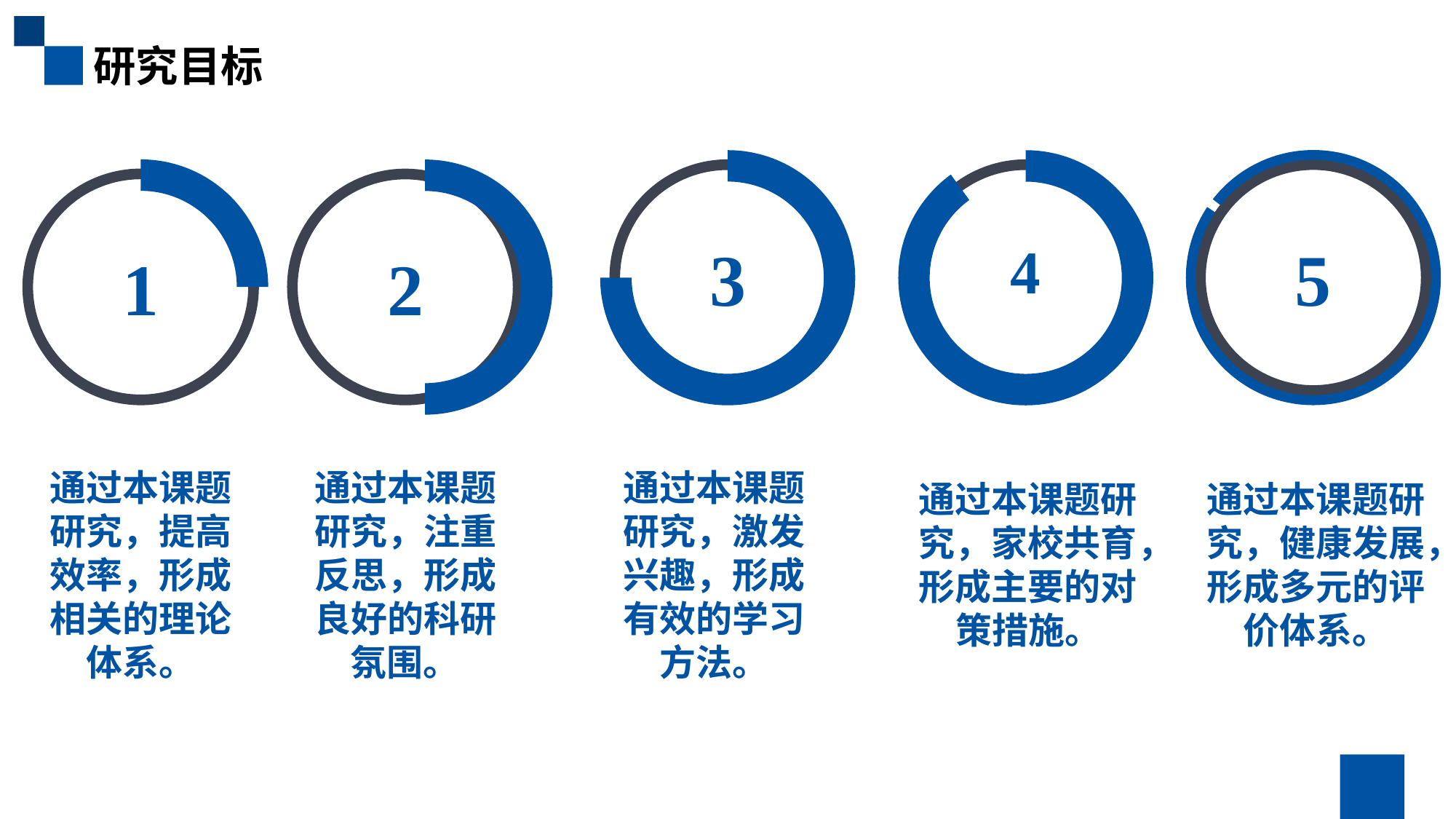

研究目标

5
3
4
1
2
通过本课题研究，提高效率，形成相关的理论体系。
通过本课题研究，注重反思，形成良好的科研氛围。
通过本课题研究，激发兴趣，形成有效的学习方法。
通过本课题研究，家校共育，形成主要的对策措施。
通过本课题研究，健康发展，形成多元的评价体系。
8